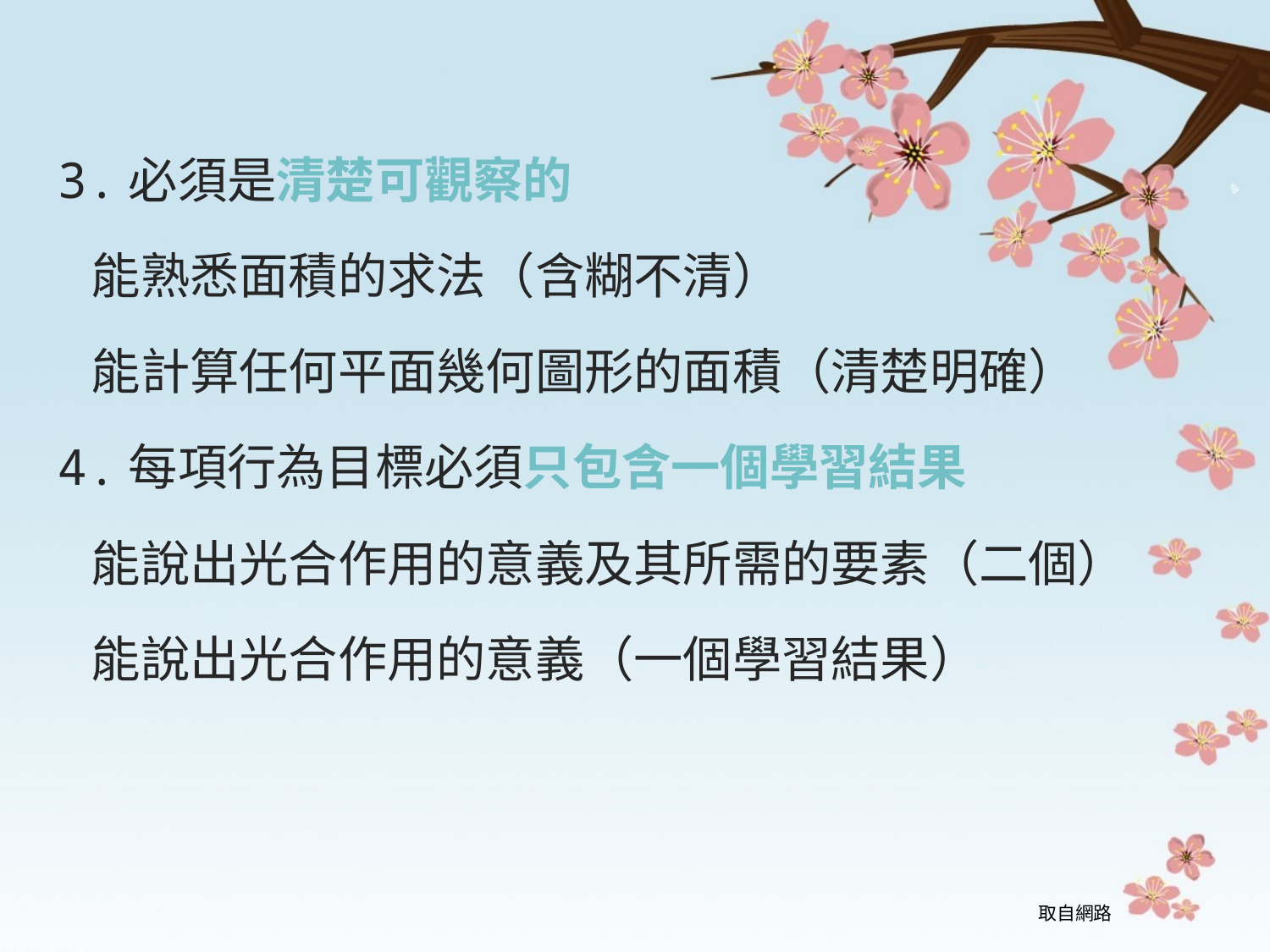

3.必須是清楚可觀察的
  能熟悉面積的求法（含糊不清）
  能計算任何平面幾何圖形的面積（清楚明確）
4.每項行為目標必須只包含一個學習結果
  能說出光合作用的意義及其所需的要素（二個）
  能說出光合作用的意義（一個學習結果）
取自網路